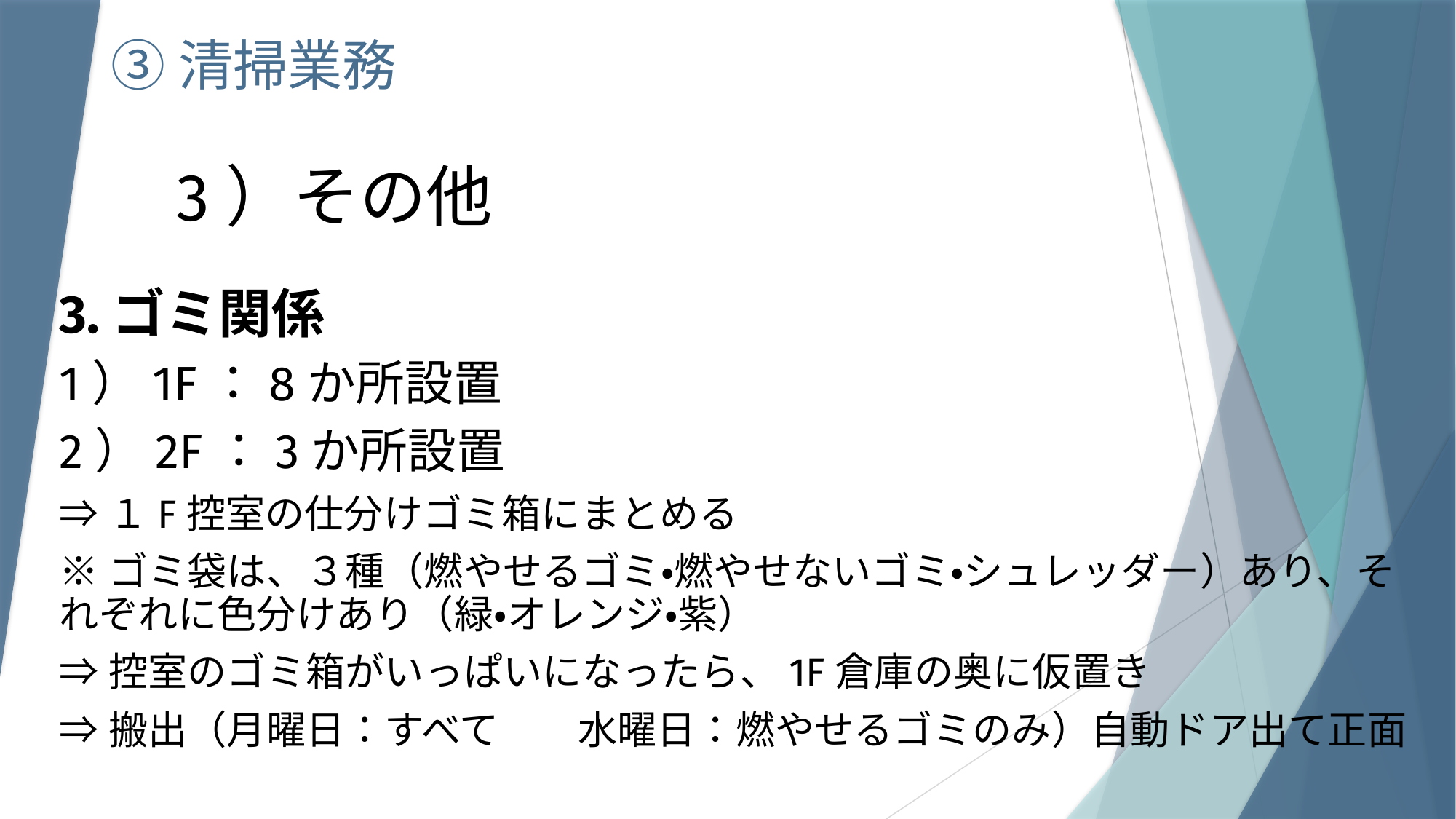

③清掃業務
3）その他
3.ゴミ関係
1）1F：8か所設置
2）2F：3か所設置
⇒１F控室の仕分けゴミ箱にまとめる
※ゴミ袋は、３種（燃やせるゴミ・燃やせないゴミ・シュレッダー）あり、それぞれに色分けあり（緑・オレンジ・紫）
⇒控室のゴミ箱がいっぱいになったら、1F倉庫の奥に仮置き
⇒搬出（月曜日：すべて　　水曜日：燃やせるゴミのみ）自動ドア出て正面